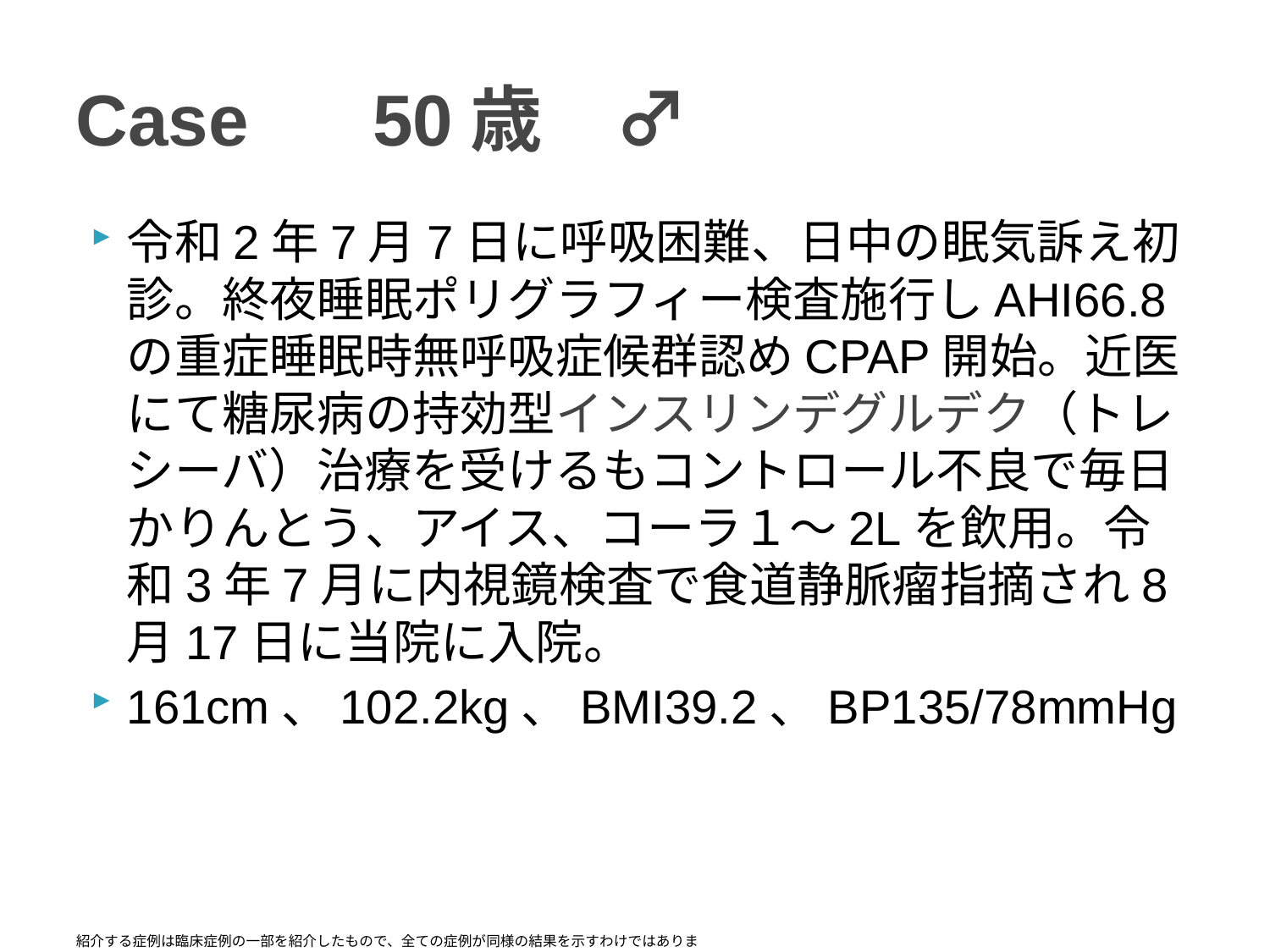

# Case　 50歳　♂
令和2年7月7日に呼吸困難、日中の眠気訴え初診。終夜睡眠ポリグラフィー検査施行しAHI66.8の重症睡眠時無呼吸症候群認めCPAP開始。近医にて糖尿病の持効型インスリンデグルデク（トレシーバ）治療を受けるもコントロール不良で毎日かりんとう、アイス、コーラ１～2Lを飲用。令和3年7月に内視鏡検査で食道静脈瘤指摘され8月17日に当院に入院。
161cm、102.2kg、BMI39.2、BP135/78mmHg
紹介する症例は臨床症例の一部を紹介したもので、全ての症例が同様の結果を示すわけではありません。